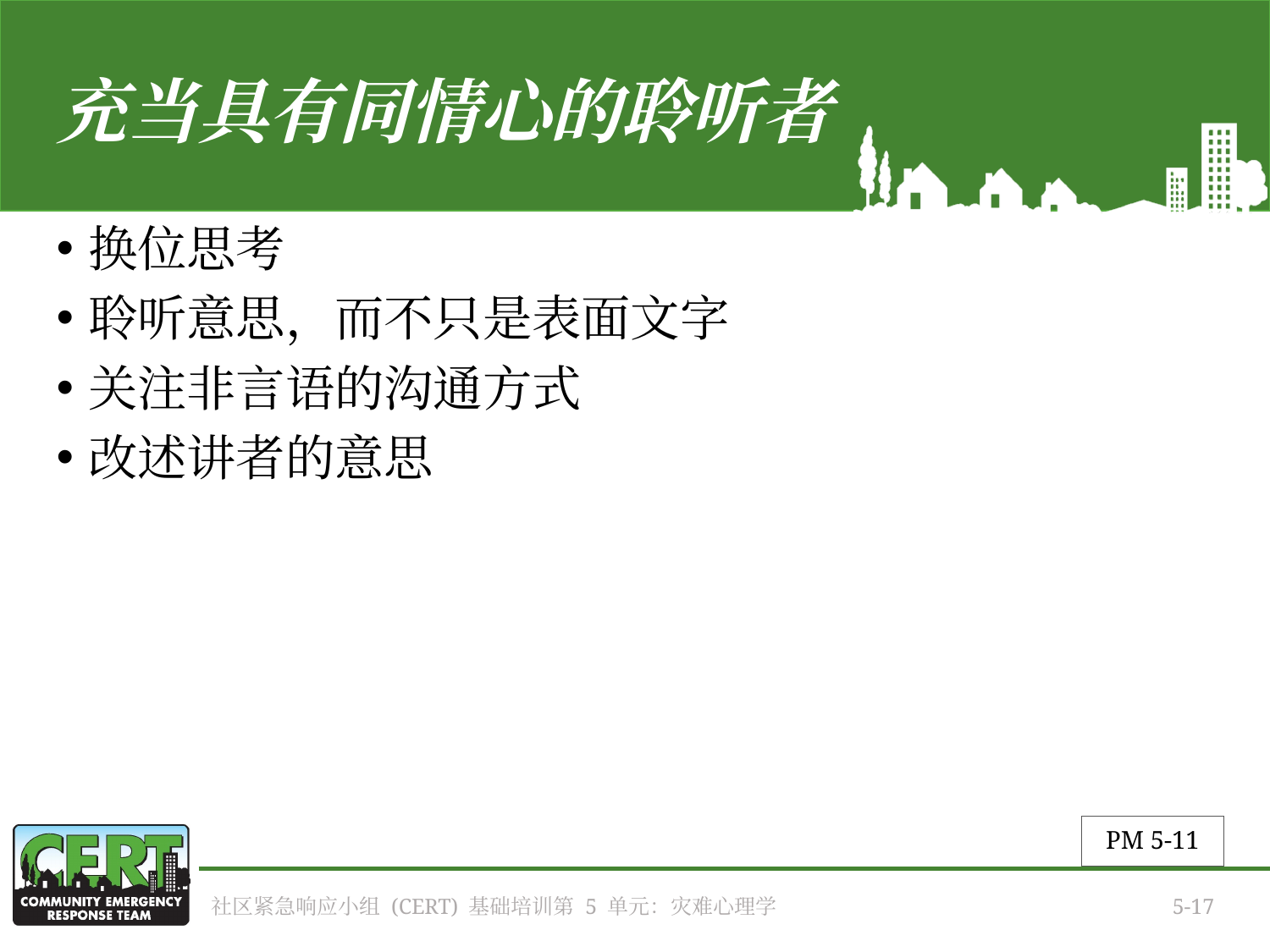

# 充当具有同情心的聆听者
换位思考
聆听意思，而不只是表面文字
关注非言语的沟通方式
改述讲者的意思
PM 5-11
社区紧急响应小组 (CERT) 基础培训第 5 单元：灾难心理学
5-17